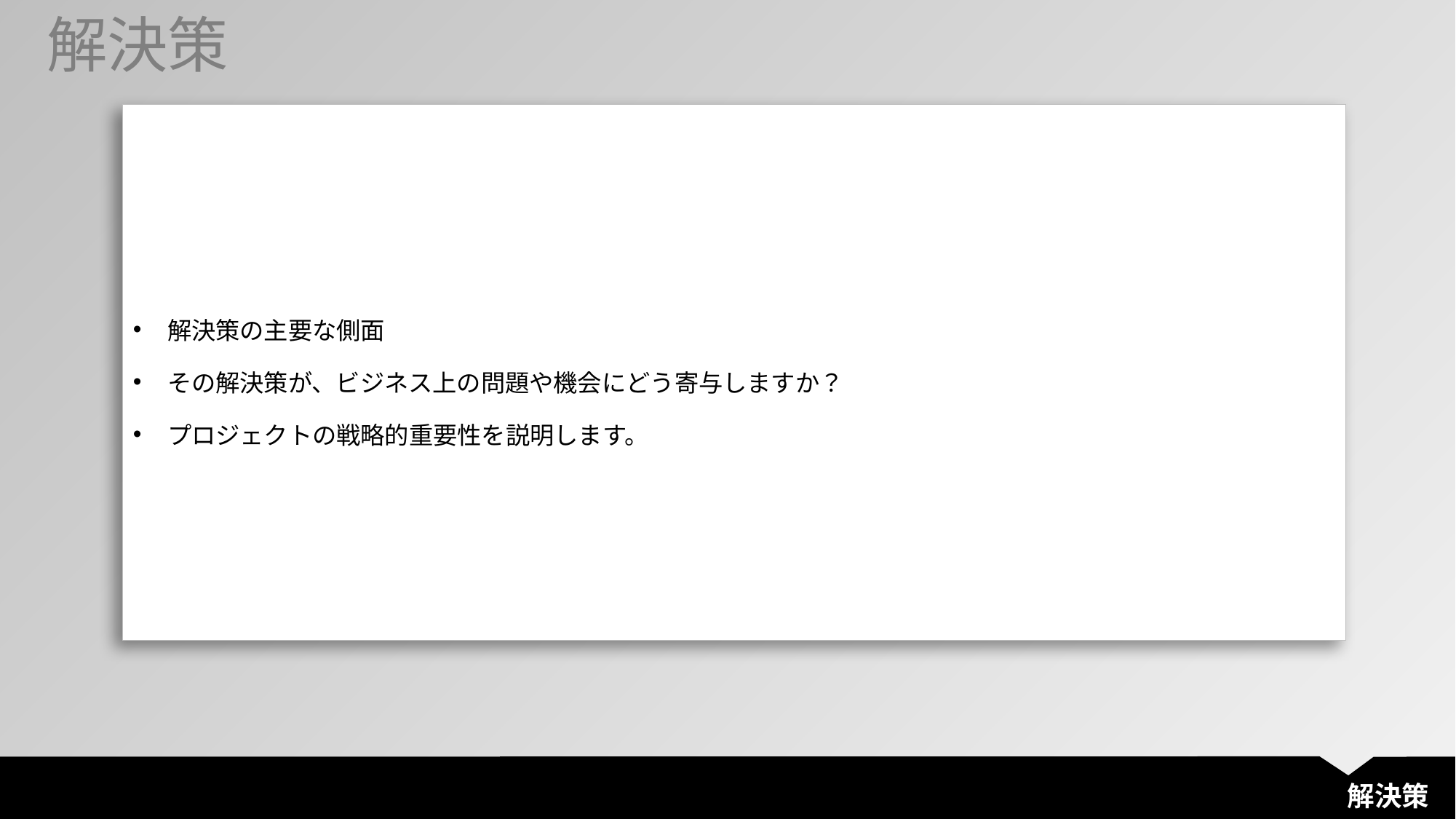

解決策
| 解決策の主要な側面 その解決策が、ビジネス上の問題や機会にどう寄与しますか？ プロジェクトの戦略的重要性を説明します。 |
| --- |

解決策